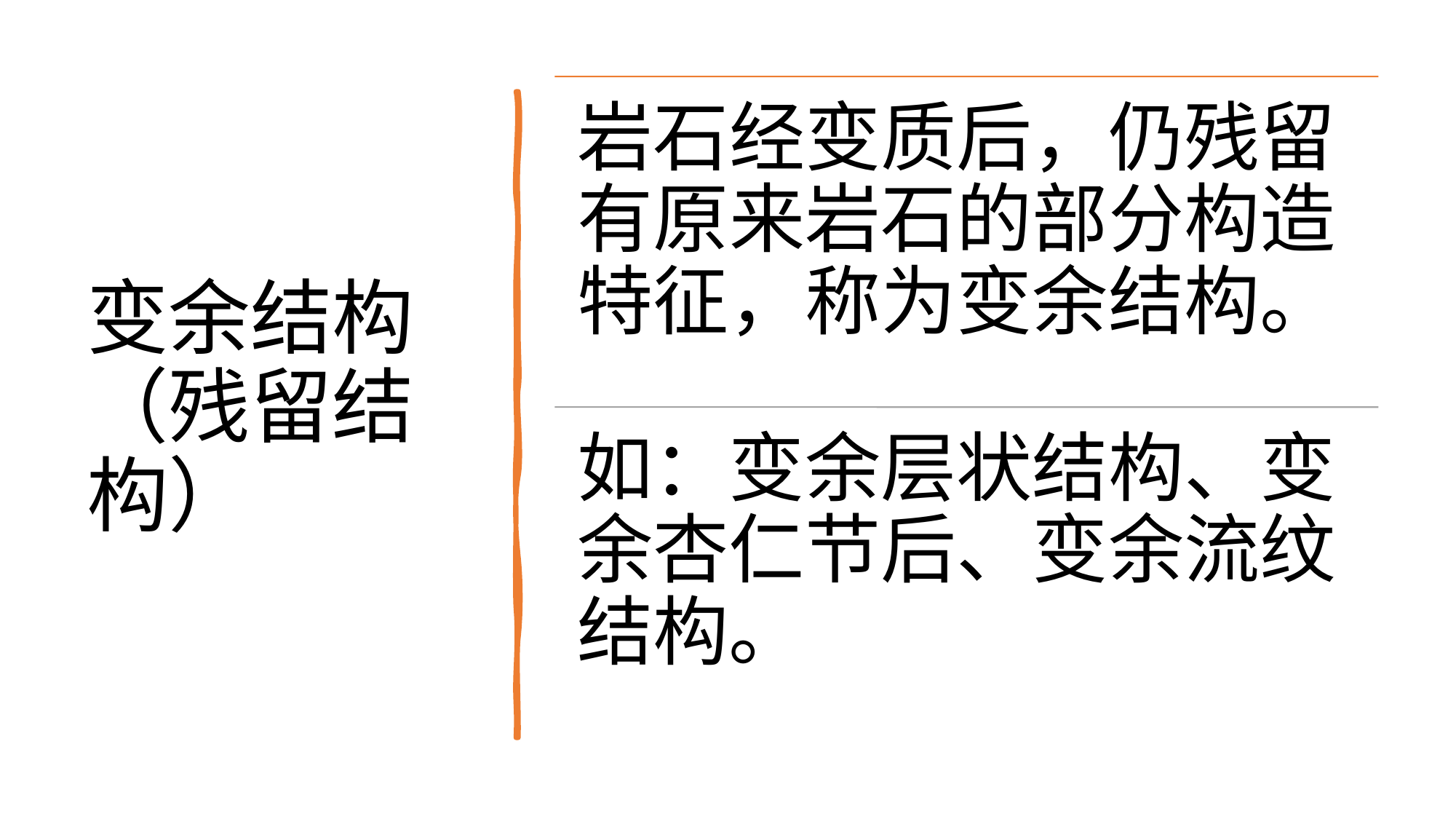

岩石经变质后，仍残留有原来岩石的部分构造特征，称为变余结构。
如：变余层状结构、变余杏仁节后、变余流纹结构。
# 变余结构（残留结构）